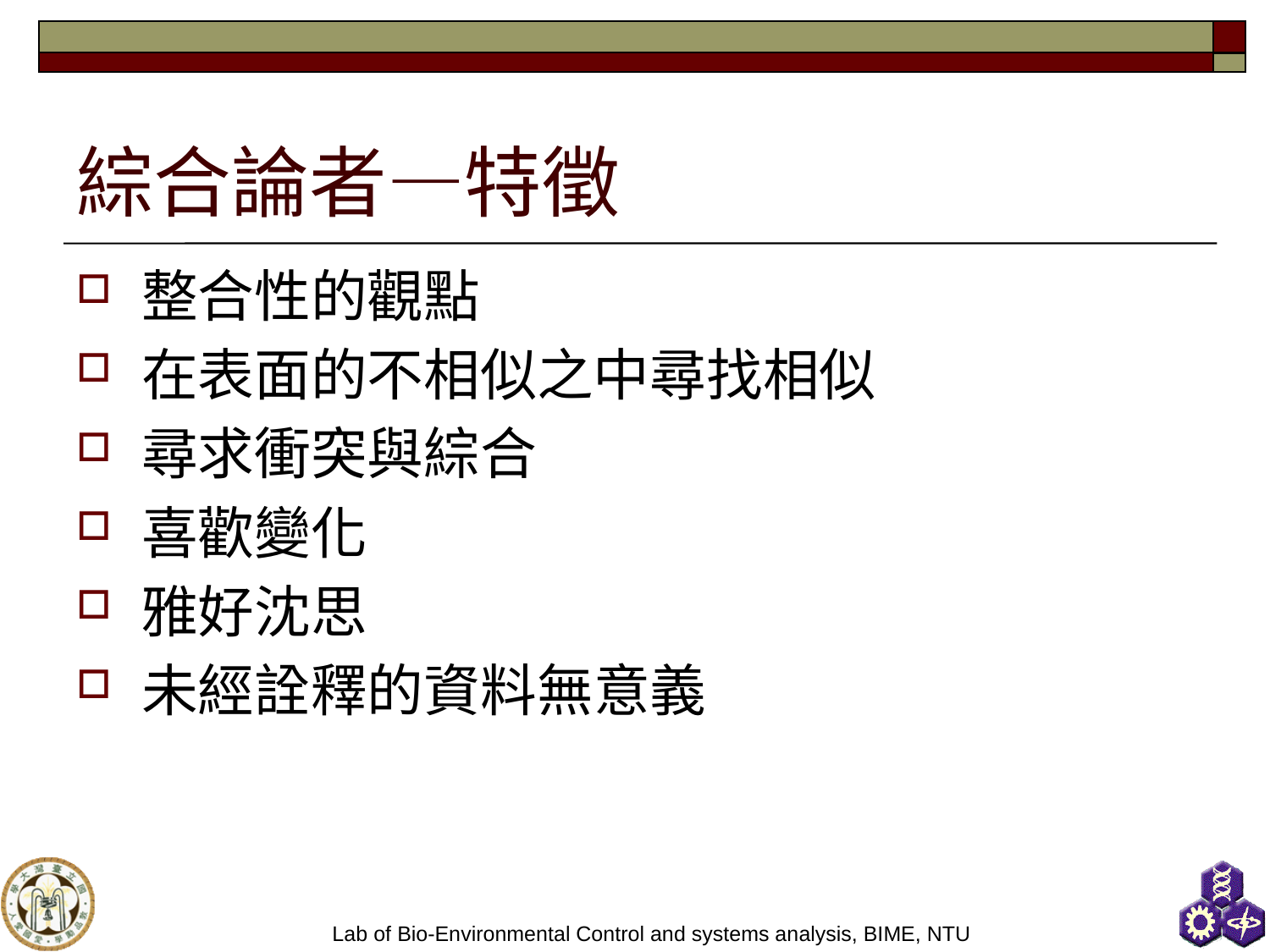

# 綜合論者—特徵
整合性的觀點
在表面的不相似之中尋找相似
尋求衝突與綜合
喜歡變化
雅好沈思
未經詮釋的資料無意義